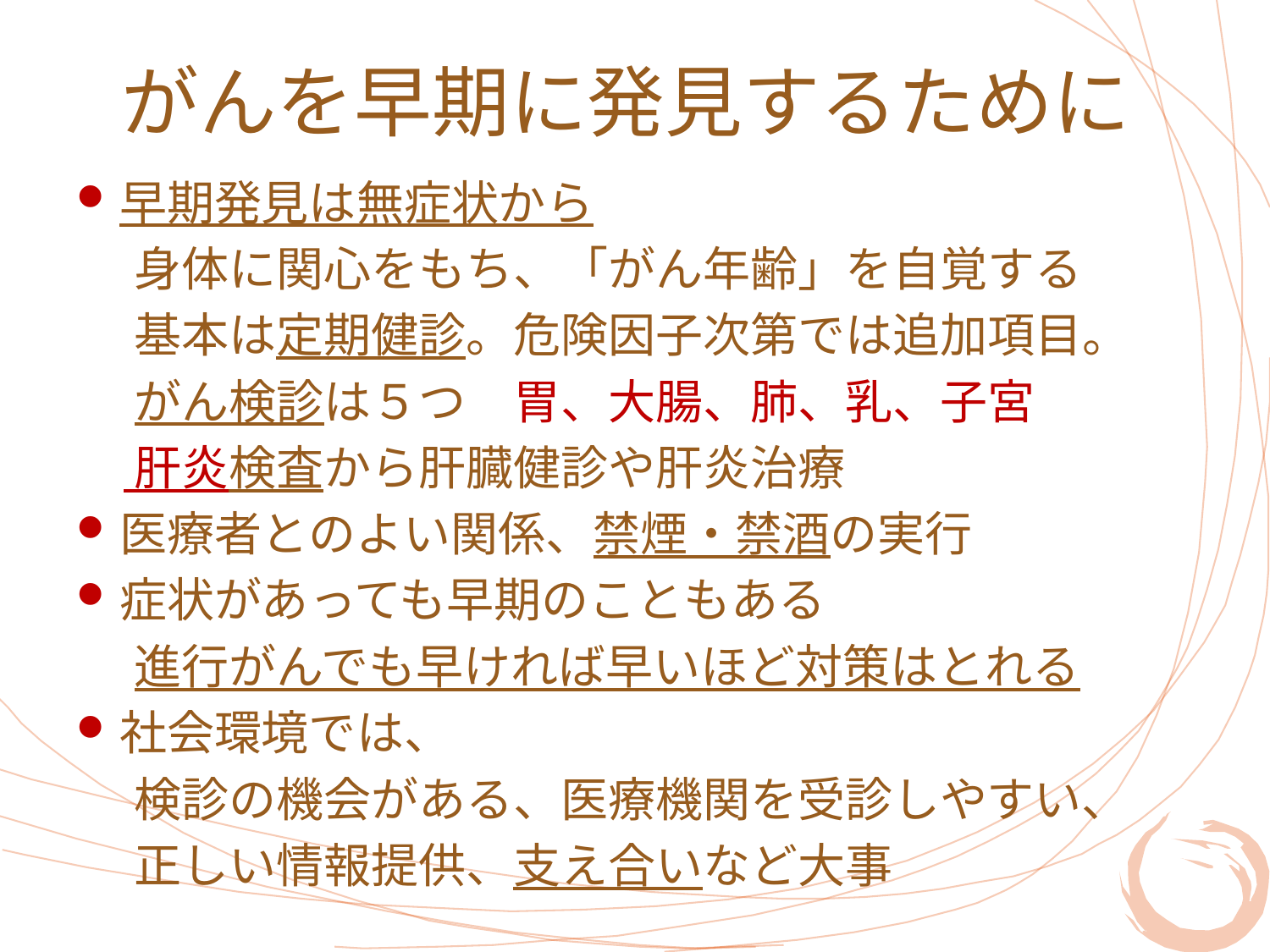

# がんを早期に発見するために
早期発見は無症状から
　 身体に関心をもち、「がん年齢」を自覚する
　 基本は定期健診。危険因子次第では追加項目。
　 がん検診は５つ　胃、大腸、肺、乳、子宮
　 肝炎検査から肝臓健診や肝炎治療
医療者とのよい関係、禁煙・禁酒の実行
症状があっても早期のこともある
　 進行がんでも早ければ早いほど対策はとれる
社会環境では、
　 検診の機会がある、医療機関を受診しやすい、
　 正しい情報提供、支え合いなど大事